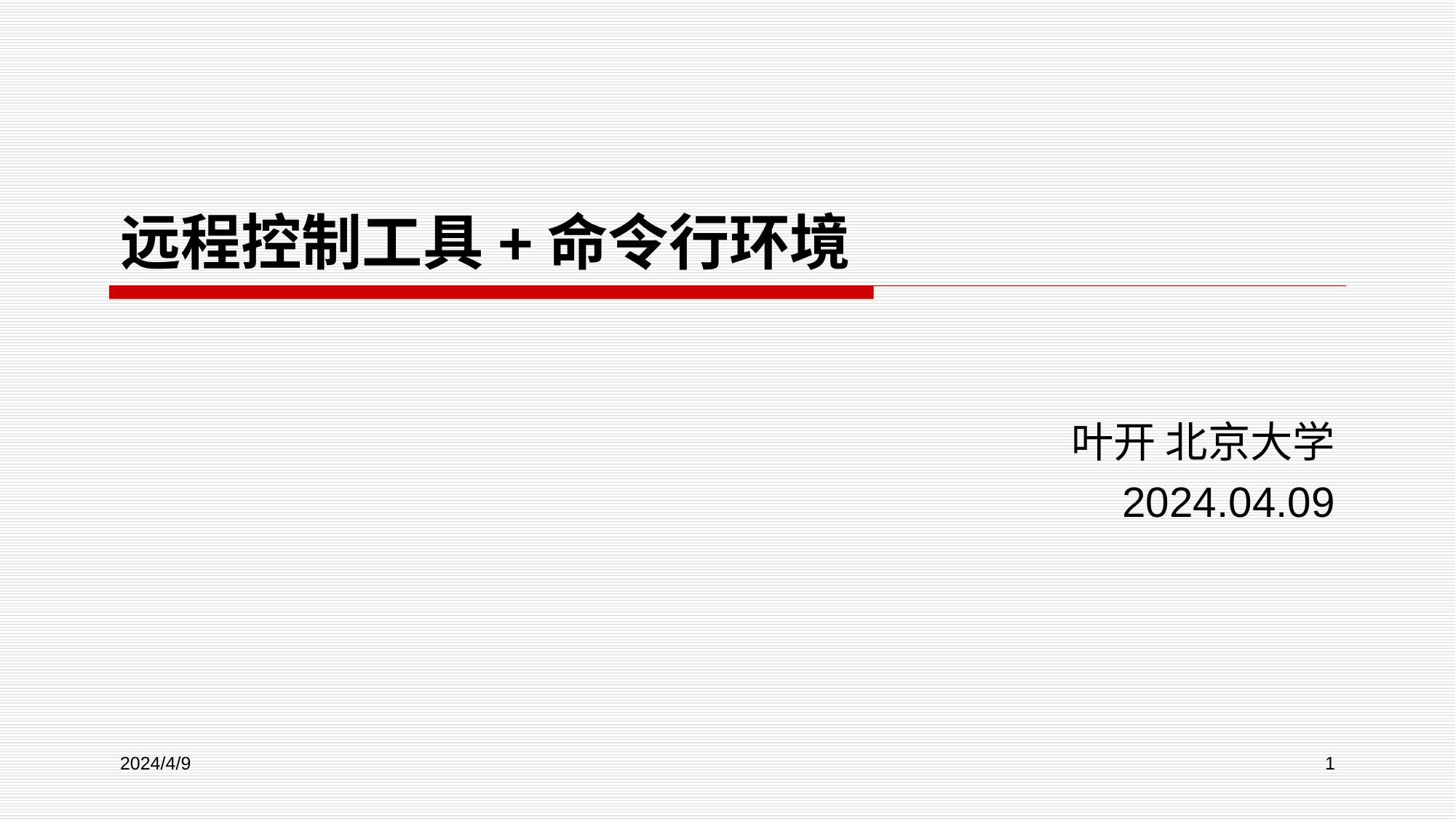

# 远程控制工具+命令行环境
叶开 北京大学
2024.04.09
2024/4/9
1